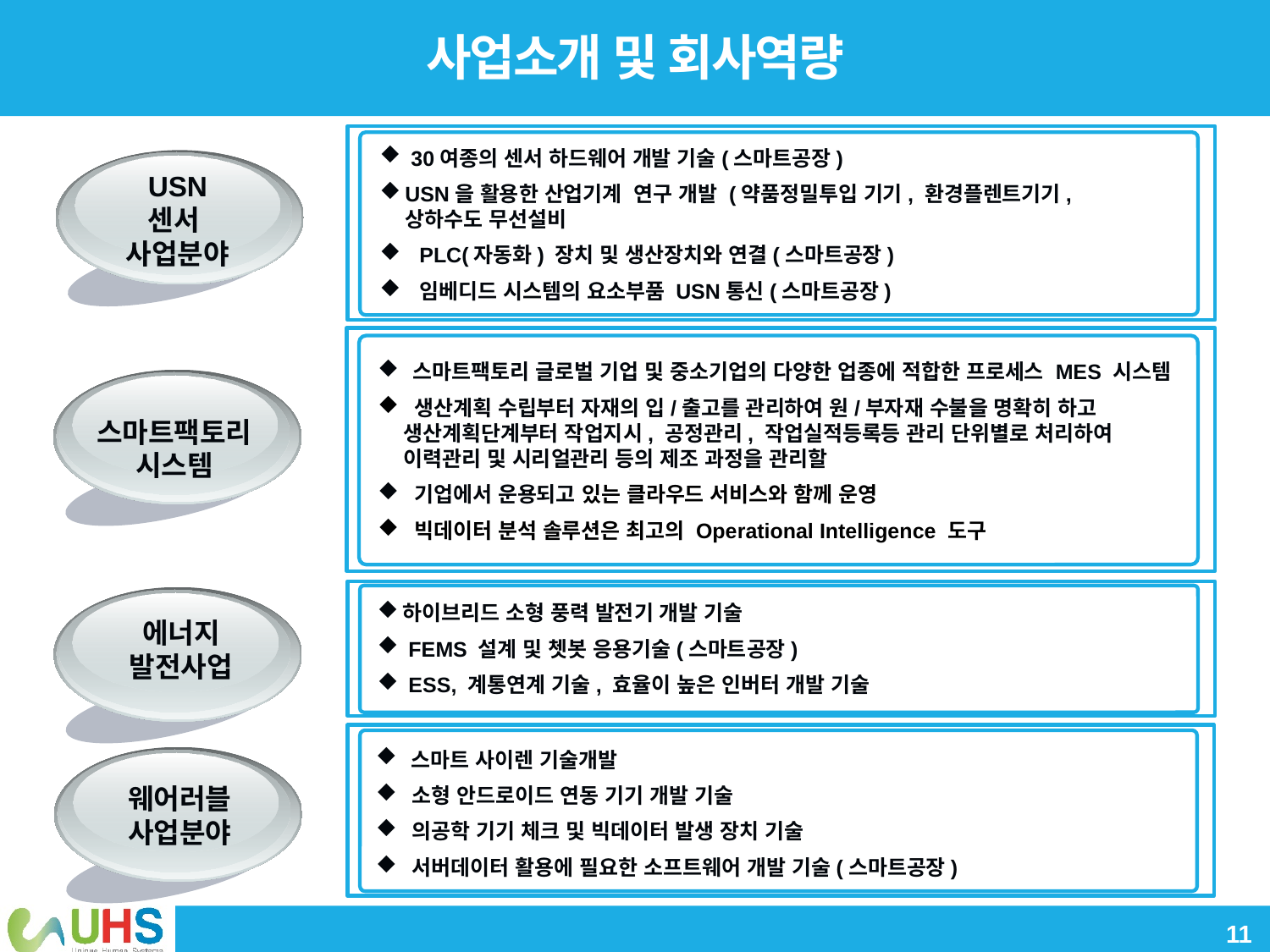

# 사업소개 및 회사역량

 30여종의 센서 하드웨어 개발 기술(스마트공장)
USN을 활용한 산업기계  연구 개발 (약품정밀투입 기기, 환경플렌트기기, 상하수도 무선설비
PLC(자동화) 장치 및 생산장치와 연결(스마트공장)
임베디드 시스템의 요소부품 USN통신(스마트공장)

USN
센서
사업분야

 스마트팩토리 글로벌 기업 및 중소기업의 다양한 업종에 적합한 프로세스 MES 시스템
 생산계획 수립부터 자재의 입/출고를 관리하여 원/부자재 수불을 명확히 하고 생산계획단계부터 작업지시, 공정관리, 작업실적등록등 관리 단위별로 처리하여 이력관리 및 시리얼관리 등의 제조 과정을 관리할
 기업에서 운용되고 있는 클라우드 서비스와 함께 운영
 빅데이터 분석 솔루션은 최고의 Operational Intelligence 도구

스마트팩토리
시스템

에너지
발전사업
하이브리드 소형 풍력 발전기 개발 기술
 FEMS 설계 및 쳇봇 응용기술(스마트공장)
 ESS, 계통연계 기술, 효율이 높은 인버터 개발 기술

 스마트 사이렌 기술개발
 소형 안드로이드 연동 기기 개발 기술
 의공학 기기 체크 및 빅데이터 발생 장치 기술
 서버데이터 활용에 필요한 소프트웨어 개발 기술(스마트공장)

웨어러블
사업분야
11